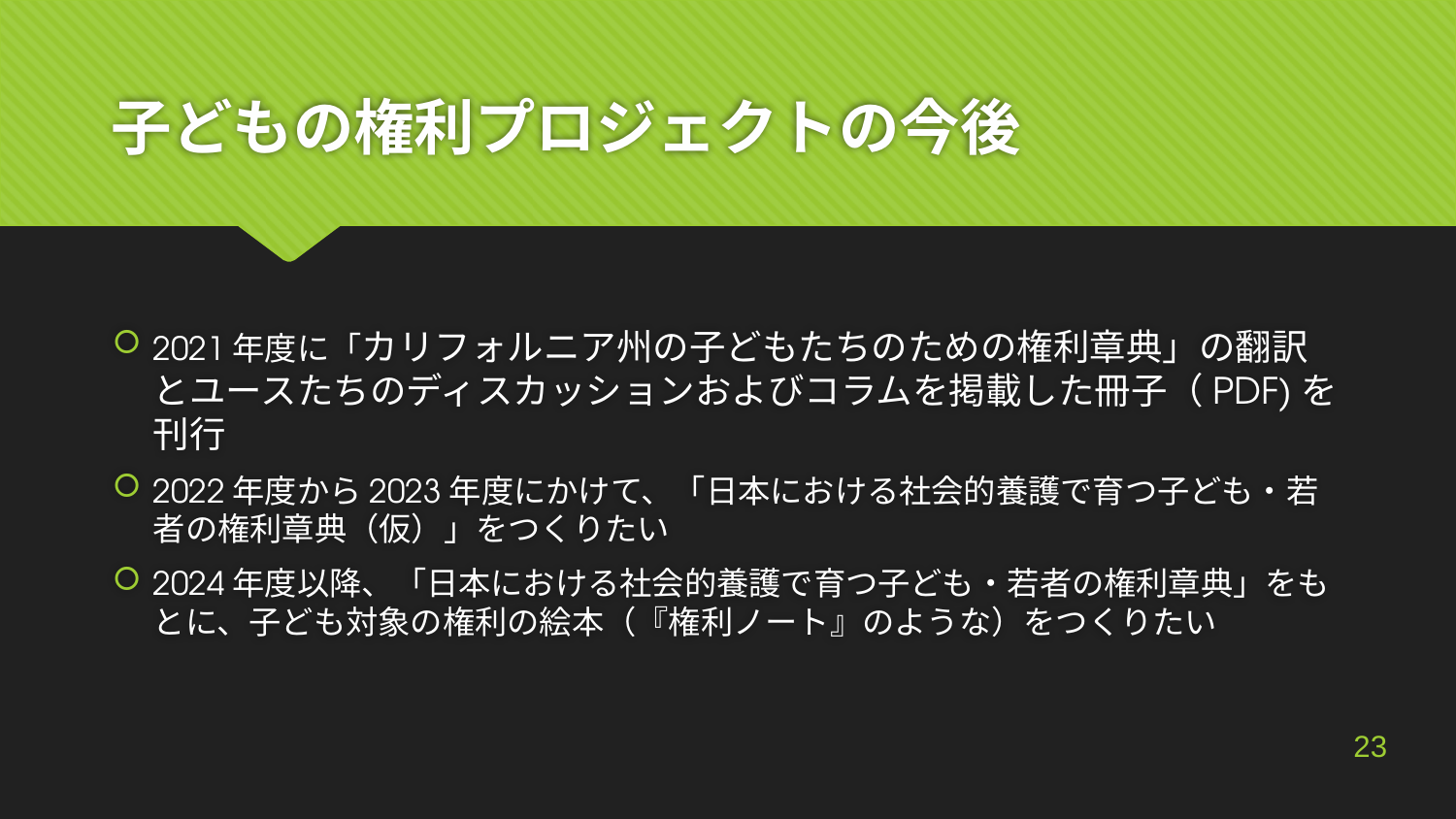

# 子どもの権利プロジェクトの今後
2021年度に「カリフォルニア州の子どもたちのための権利章典」の翻訳とユースたちのディスカッションおよびコラムを掲載した冊子（PDF)を刊行
2022年度から2023年度にかけて、「日本における社会的養護で育つ子ども・若者の権利章典（仮）」をつくりたい
2024年度以降、「日本における社会的養護で育つ子ども・若者の権利章典」をもとに、子ども対象の権利の絵本（『権利ノート』のような）をつくりたい
23